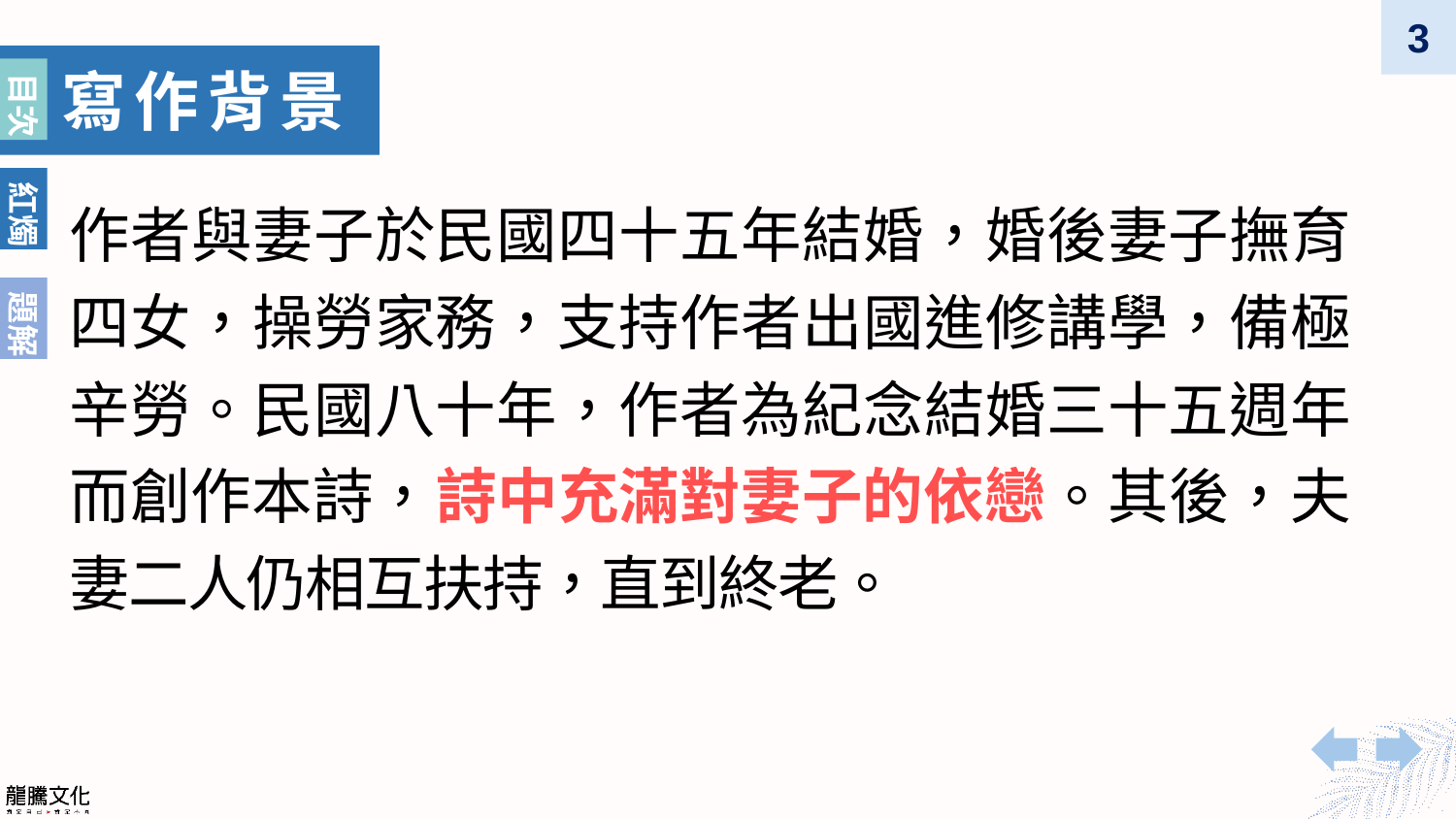

寫作背景
目次
作者與妻子於民國四十五年結婚，婚後妻子撫育四女，操勞家務，支持作者出國進修講學，備極辛勞。民國八十年，作者為紀念結婚三十五週年而創作本詩，詩中充滿對妻子的依戀。其後，夫妻二人仍相互扶持，直到終老。